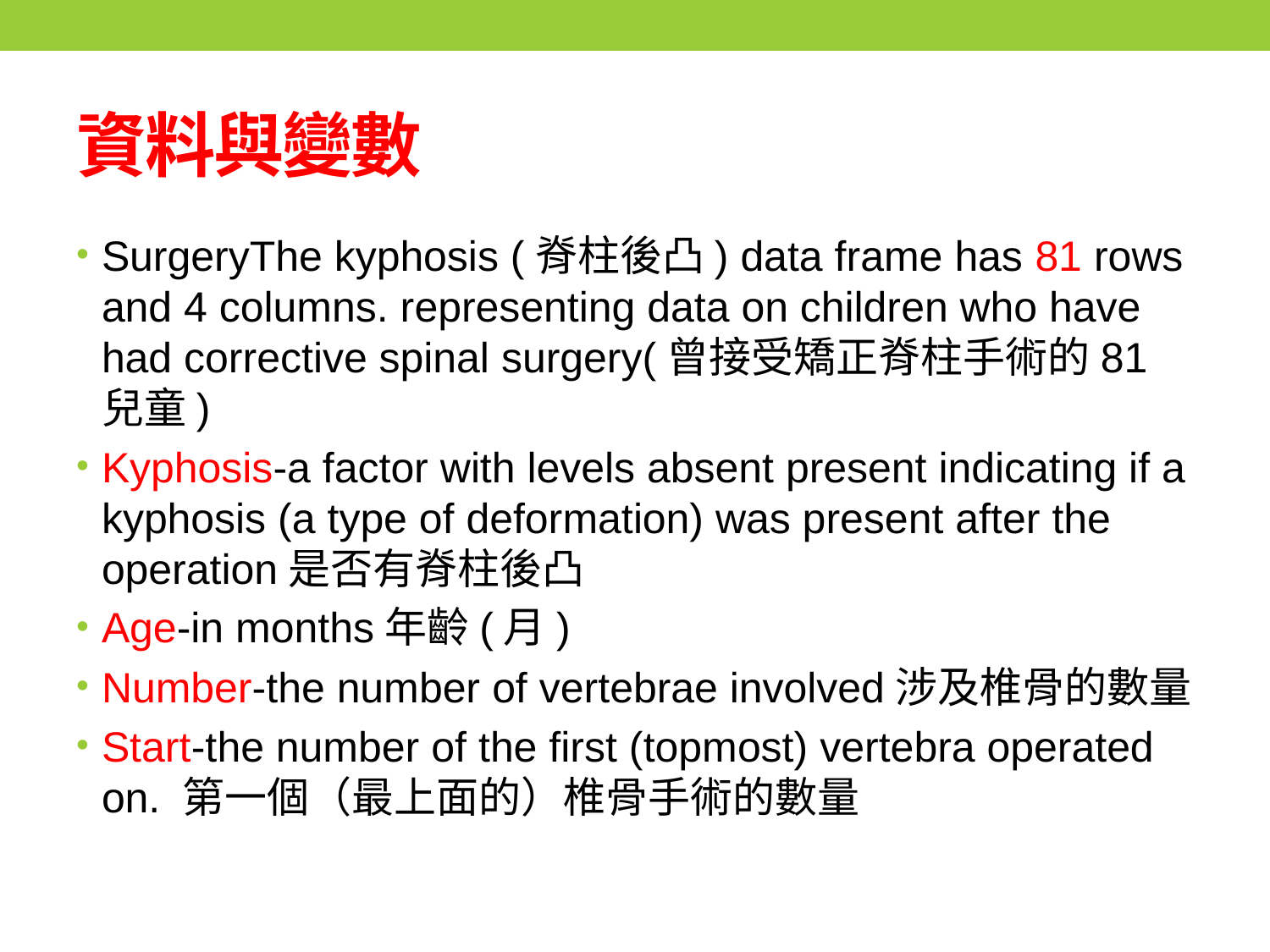

# 資料與變數
SurgeryThe kyphosis (脊柱後凸) data frame has 81 rows and 4 columns. representing data on children who have had corrective spinal surgery(曾接受矯正脊柱手術的81兒童)
Kyphosis-a factor with levels absent present indicating if a kyphosis (a type of deformation) was present after the operation是否有脊柱後凸
Age-in months年齡(月)
Number-the number of vertebrae involved涉及椎骨的數量
Start-the number of the first (topmost) vertebra operated on. 第一個（最上面的）椎骨手術的數量